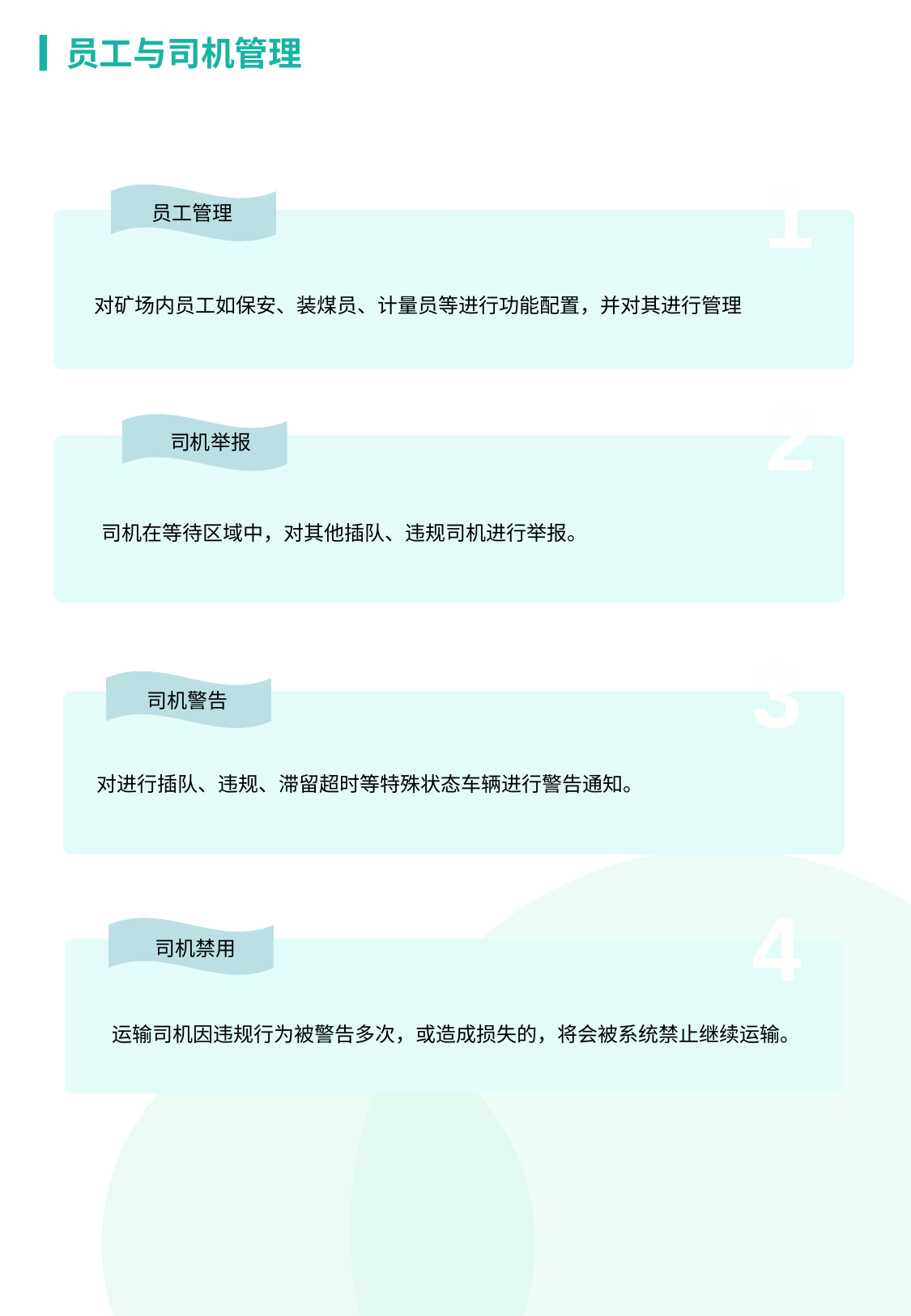

员工与司机管理
1

员工管理

对矿场内员工如保安、装煤员、计量员等进行功能配置，并对其进行管理
2

司机举报

司机在等待区域中，对其他插队、违规司机进行举报。
3

司机警告

对进行插队、违规、滞留超时等特殊状态车辆进行警告通知。

4

司机禁用

运输司机因违规行为被警告多次，或造成损失的，将会被系统禁止继续运输。